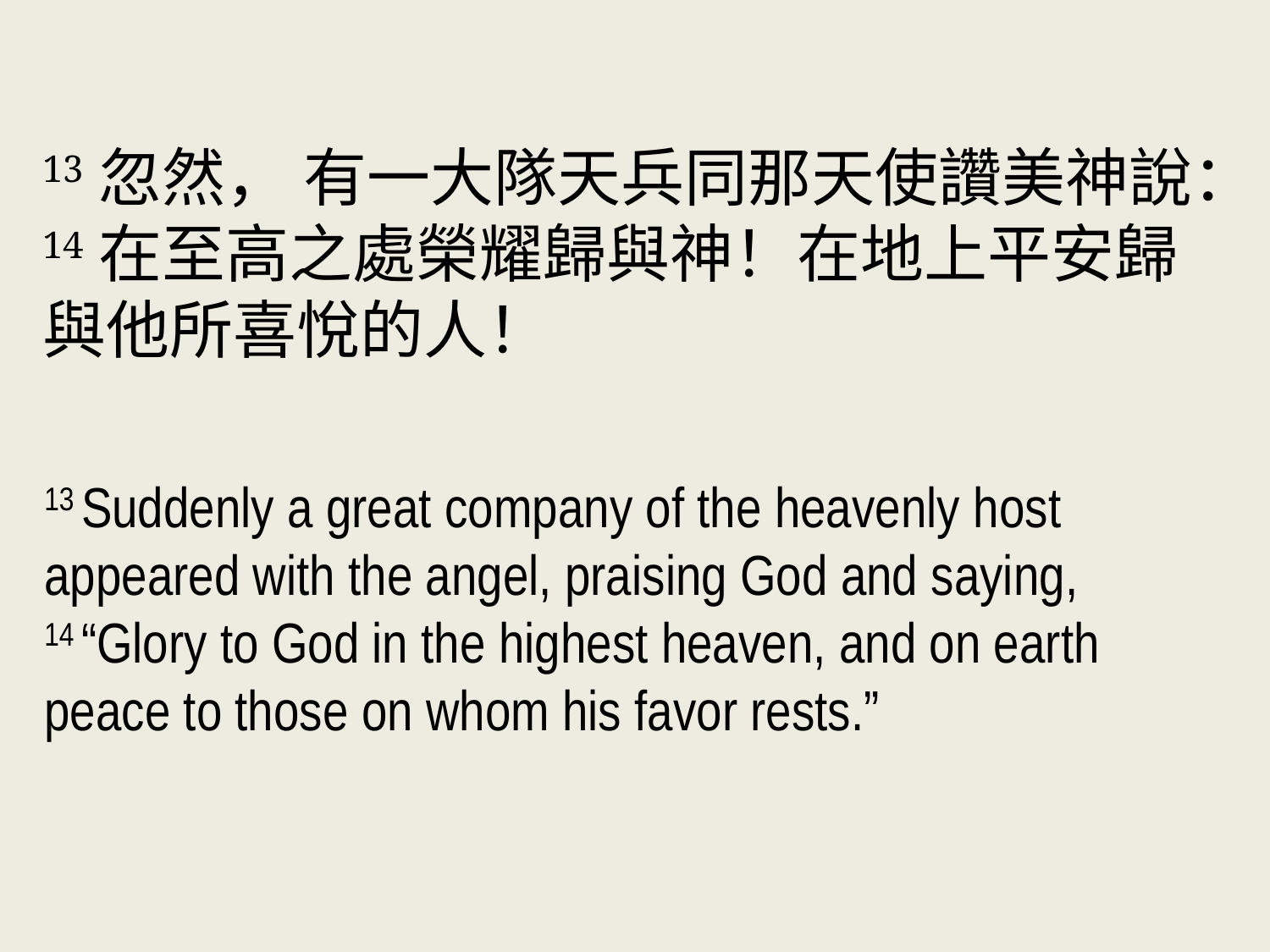

13忽然， 有一大隊天兵同那天使讚美神說：14在至高之處榮耀歸與神！在地上平安歸與他所喜悅的人！
13 Suddenly a great company of the heavenly host appeared with the angel, praising God and saying, 14 “Glory to God in the highest heaven, and on earth peace to those on whom his favor rests.”